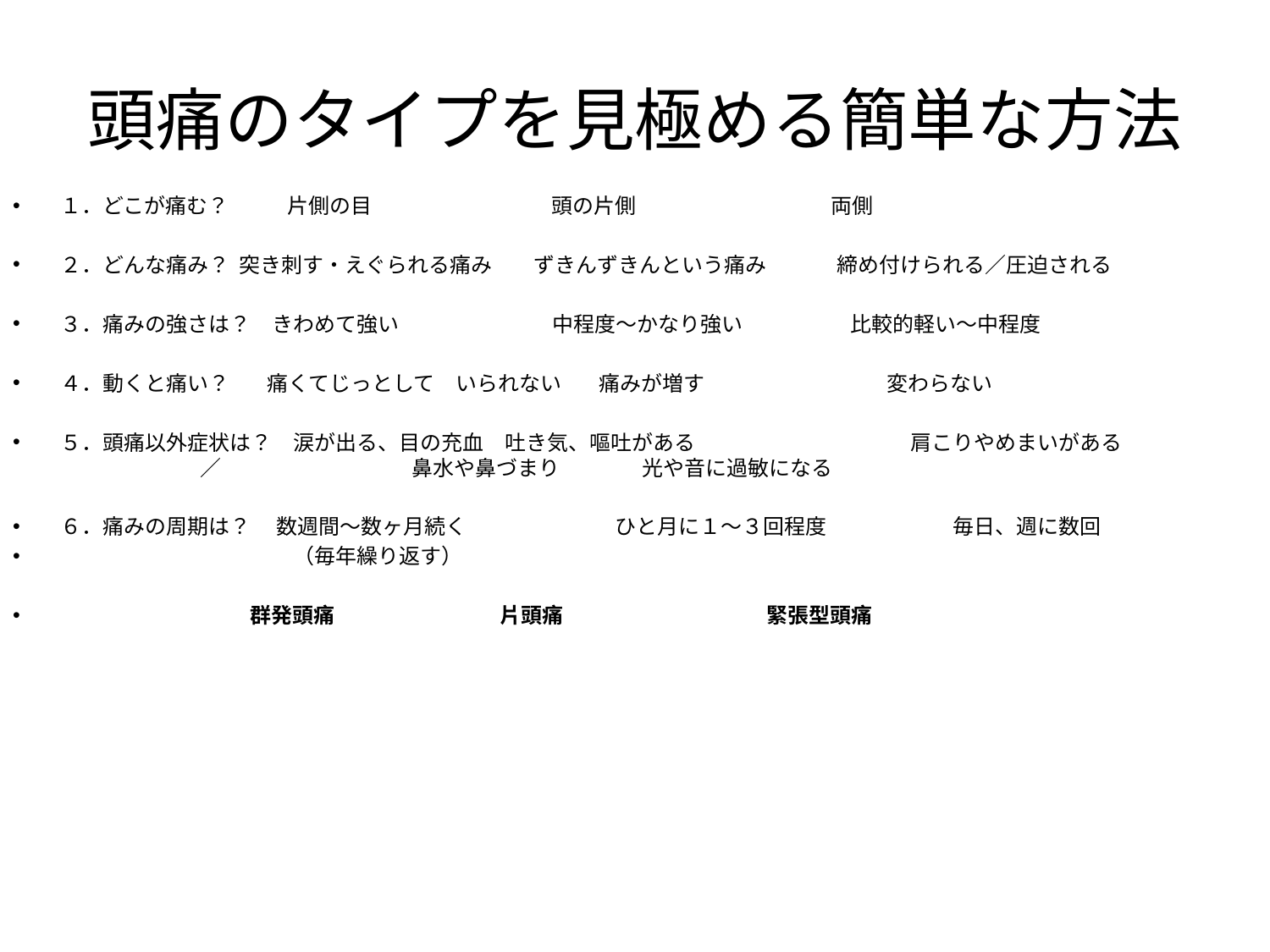

# 頭痛のタイプを見極める簡単な方法
１．どこが痛む？        　片側の目                                 　 頭の片側                                          両側

２．どんな痛み？  突き刺す・えぐられる痛み         ずきんずきんという痛み               締め付けられる／圧迫される

３．痛みの強さは？　きわめて強い                                 中程度～かなり強い                       比較的軽い～中程度

４．動くと痛い？        痛くてじっとして　いられない        痛みが増す                                       変わらない

５．頭痛以外症状は？　涙が出る、目の充血　吐き気、嘔吐がある      　　　　　　             肩こりやめまいがある                                                           ／                                         鼻水や鼻づまり　             光や音に過敏になる

６．痛みの周期は？ 　数週間～数ヶ月続く　　　　　　　ひと月に１～３回程度       　　　　  毎日、週に数回
　　　　　　　　　　　（毎年繰り返す）

                                      群発頭痛                                  片頭痛                                          緊張型頭痛